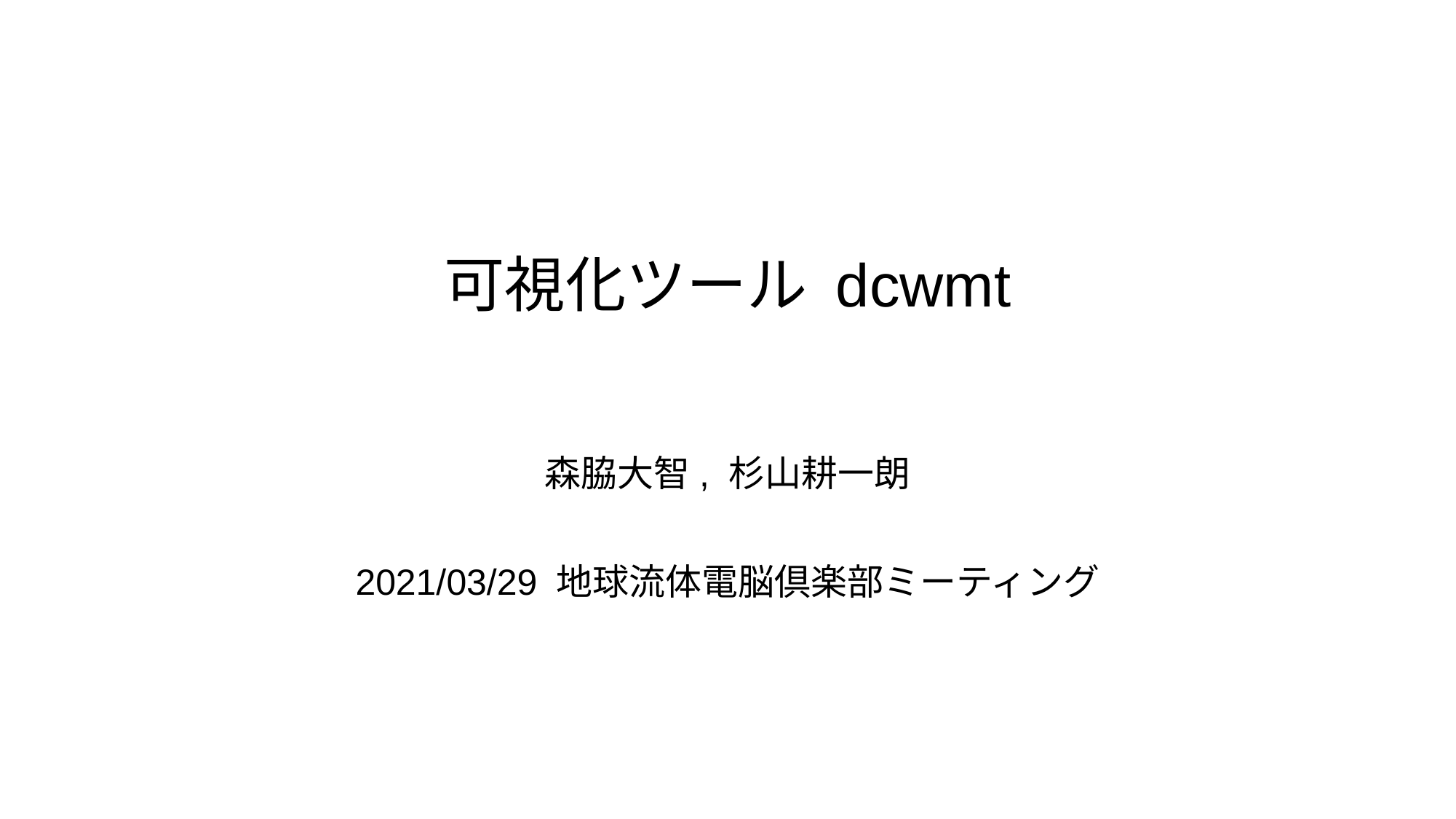

# 可視化ツール dcwmt
森脇大智, 杉山耕一朗

2021/03/29 地球流体電脳倶楽部ミーティング